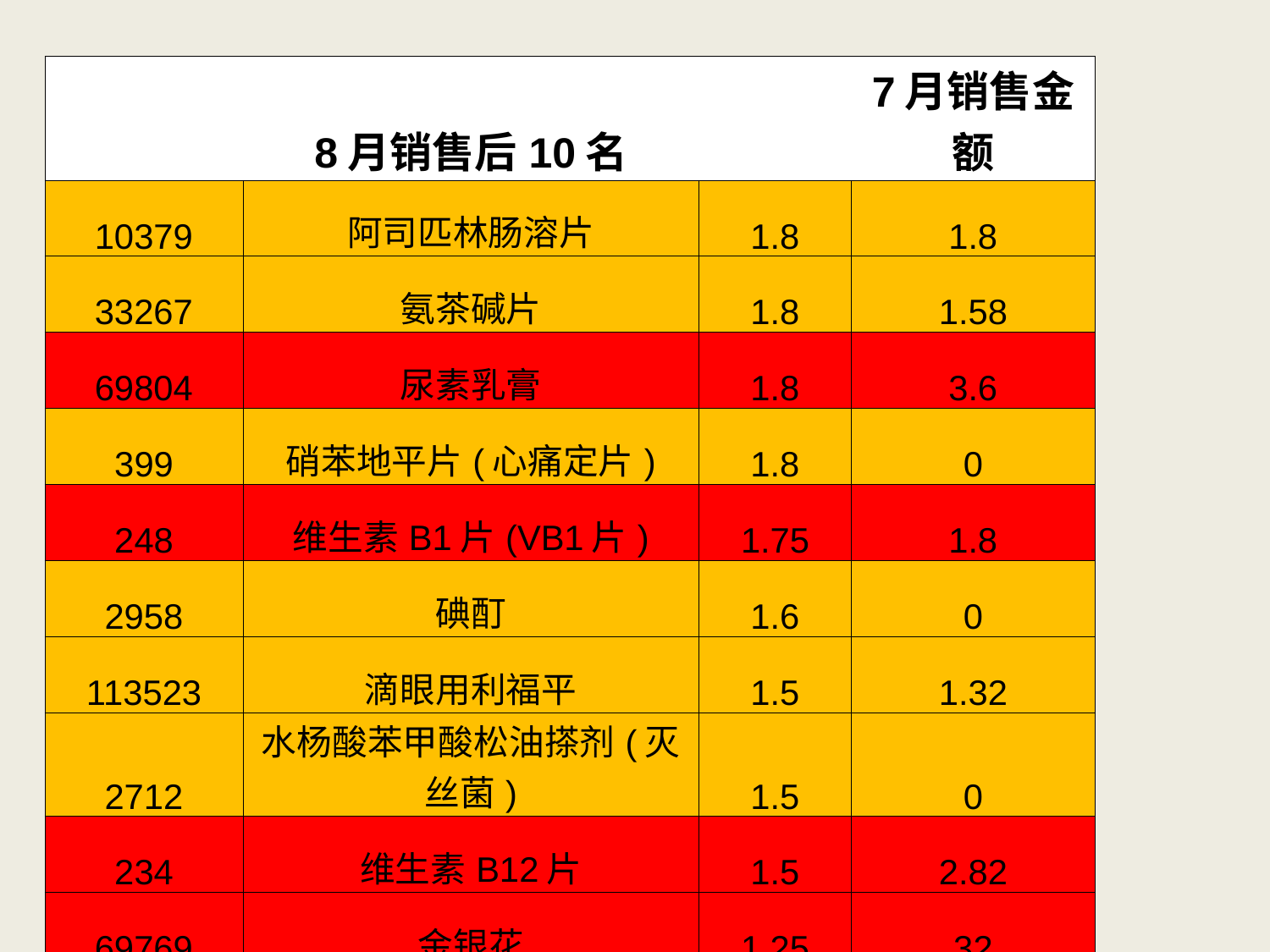

|  | 8月销售后10名 |  | 7月销售金额 |
| --- | --- | --- | --- |
| 10379 | 阿司匹林肠溶片 | 1.8 | 1.8 |
| 33267 | 氨茶碱片 | 1.8 | 1.58 |
| 69804 | 尿素乳膏 | 1.8 | 3.6 |
| 399 | 硝苯地平片(心痛定片) | 1.8 | 0 |
| 248 | 维生素B1片(VB1片) | 1.75 | 1.8 |
| 2958 | 碘酊 | 1.6 | 0 |
| 113523 | 滴眼用利福平 | 1.5 | 1.32 |
| 2712 | 水杨酸苯甲酸松油搽剂(灭丝菌) | 1.5 | 0 |
| 234 | 维生素B12片 | 1.5 | 2.82 |
| 69769 | 金银花 | 1.25 | 32 |